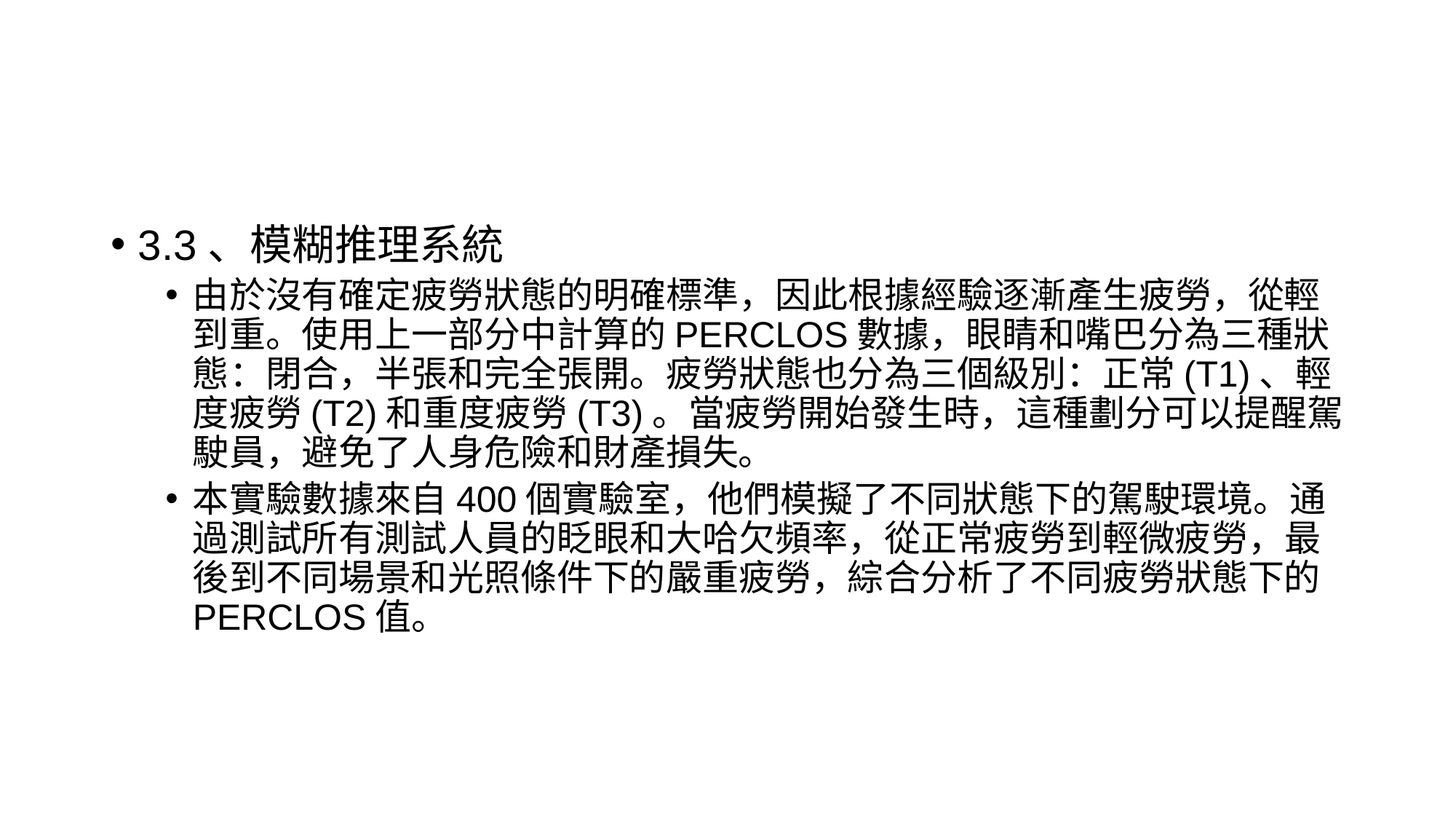

#
3.3、模糊推理系統
由於沒有確定疲勞狀態的明確標準，因此根據經驗逐漸產生疲勞，從輕到重。使用上一部分中計算的PERCLOS數據，眼睛和嘴巴分為三種狀態：閉合，半張和完全張開。疲勞狀態也分為三個級別：正常(T1)、輕度疲勞(T2)和重度疲勞(T3)。當疲勞開始發生時，這種劃分可以提醒駕駛員，避免了人身危險和財產損失。
本實驗數據來自400個實驗室，他們模擬了不同狀態下的駕駛環境。通過測試所有測試人員的眨眼和大哈欠頻率，從正常疲勞到輕微疲勞，最後到不同場景和光照條件下的嚴重疲勞，綜合分析了不同疲勞狀態下的PERCLOS值。